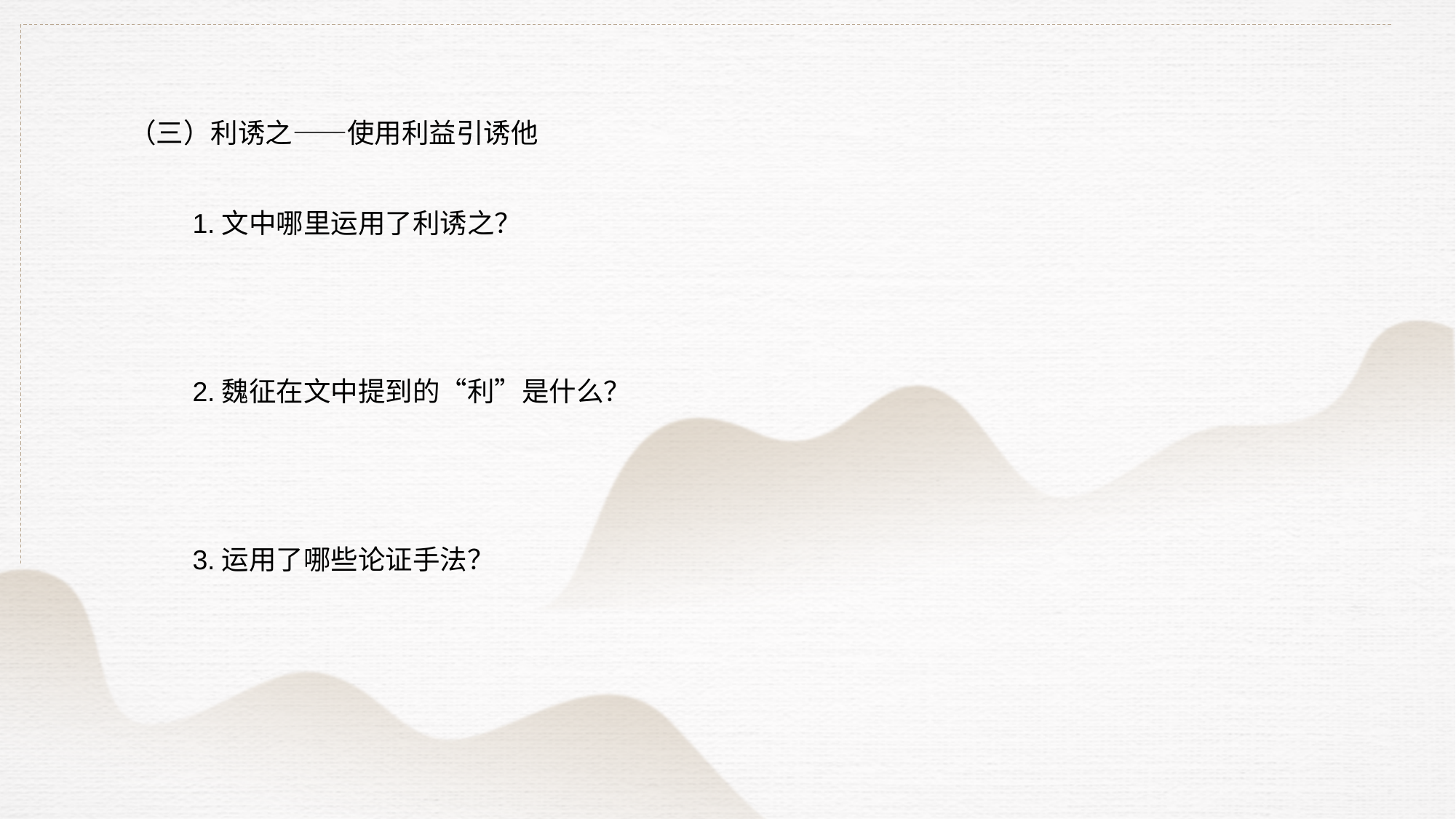

（三）利诱之——使用利益引诱他
1.文中哪里运用了利诱之？
2.魏征在文中提到的“利”是什么？
3.运用了哪些论证手法？